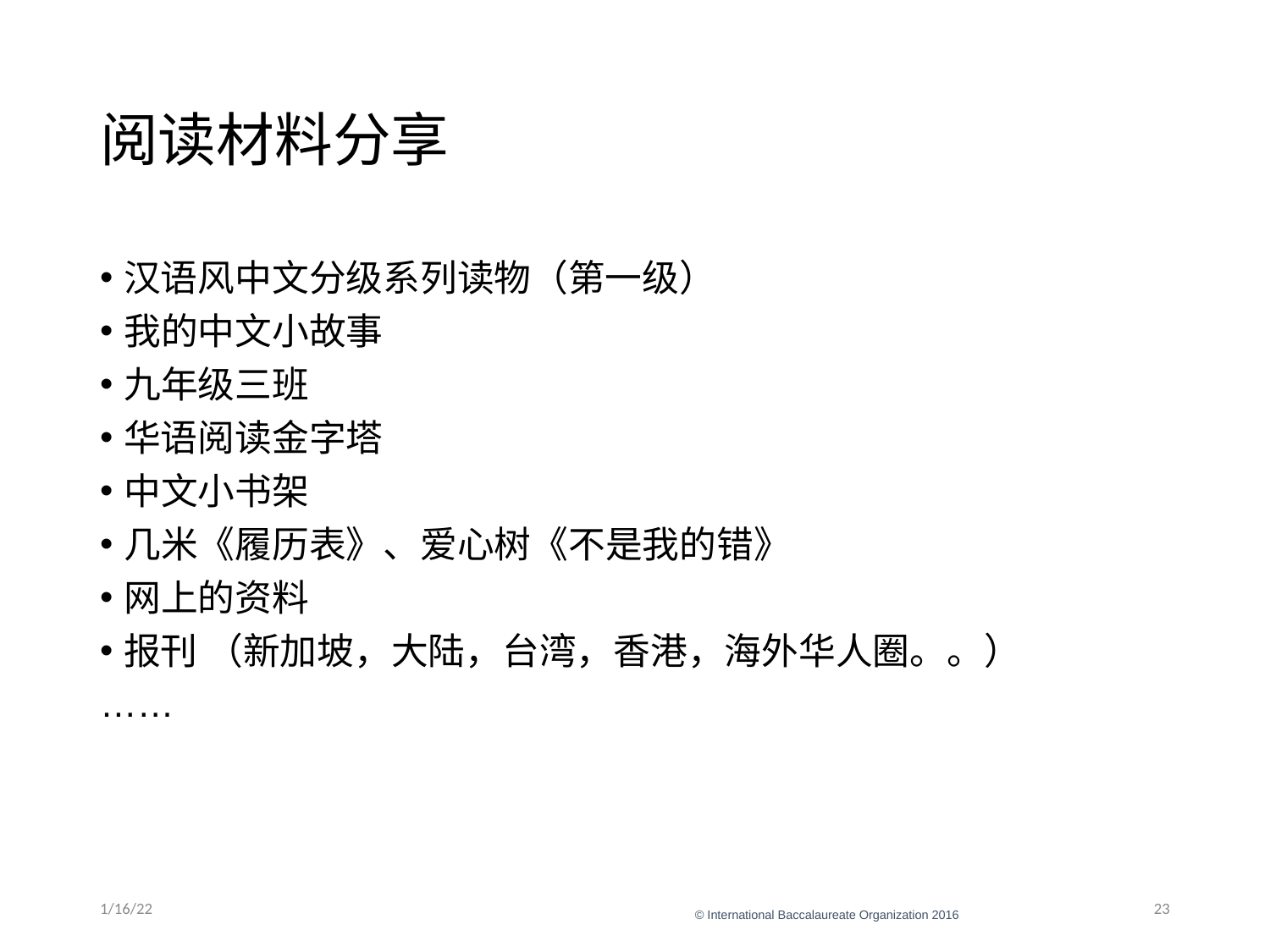

# 阅读材料分享
汉语风中文分级系列读物（第一级）
我的中文小故事
九年级三班
华语阅读金字塔
中文小书架
几米《履历表》、爱心树《不是我的错》
网上的资料
报刊 （新加坡，大陆，台湾，香港，海外华人圈。。）
……

1/16/22
23